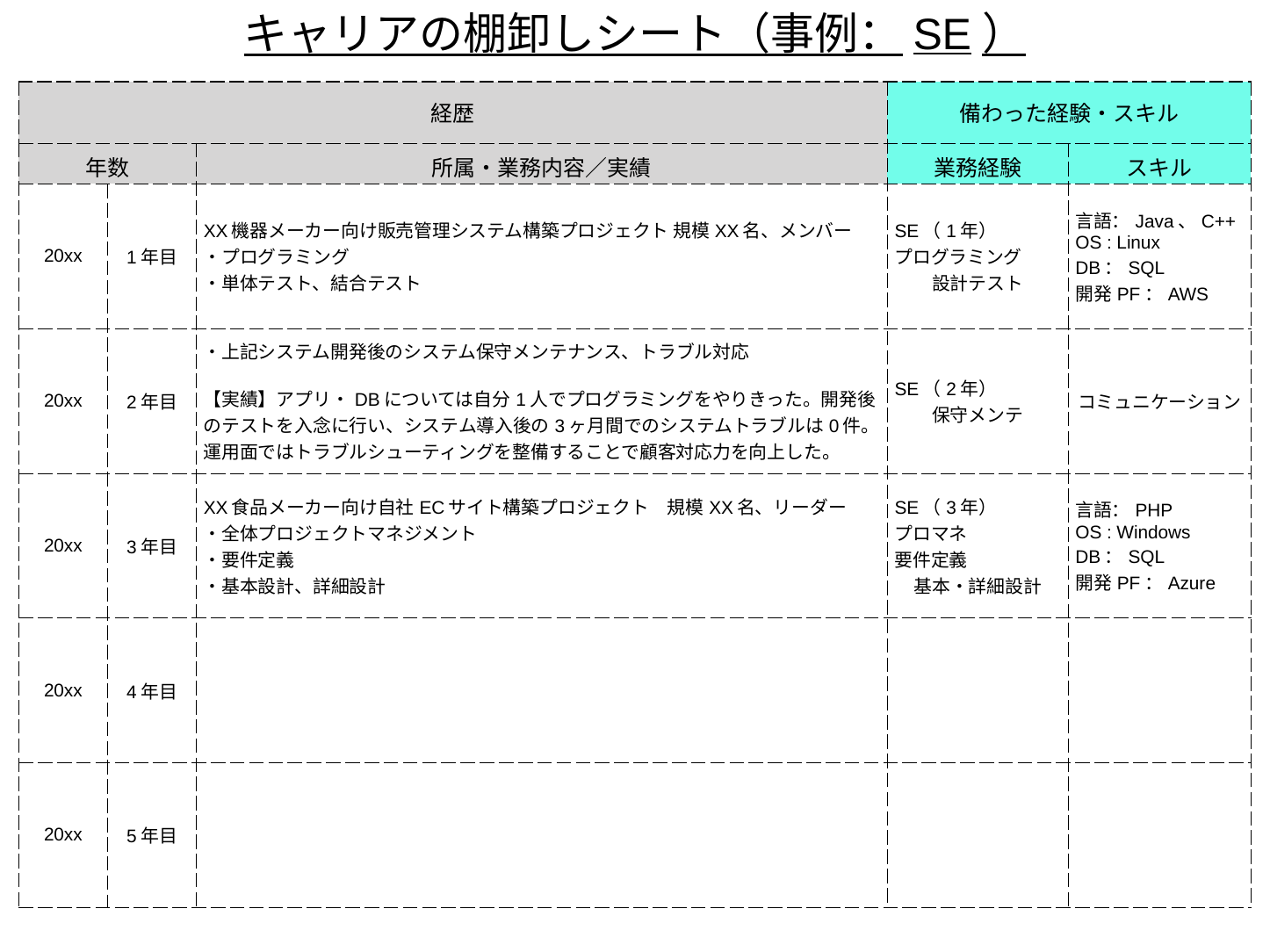

キャリアの棚卸しシート（事例：SE）
| 経歴 |  |  | 備わった経験・スキル |  |
| --- | --- | --- | --- | --- |
| 年数 |  | 所属・業務内容／実績 | 業務経験 | スキル |
| 20xx | 1年目 | XX機器メーカー向け販売管理システム構築プロジェクト 規模XX名、メンバー ・プログラミング ・単体テスト、結合テスト | SE（1年） プログラミング 設計テスト | 言語：Java、C++ OS : Linux DB：SQL 開発PF：AWS |
| 20xx | 2年目 | ・上記システム開発後のシステム保守メンテナンス、トラブル対応 【実績】アプリ・DBについては自分1人でプログラミングをやりきった。開発後のテストを入念に行い、システム導入後の3ヶ月間でのシステムトラブルは0件。運用面ではトラブルシューティングを整備することで顧客対応力を向上した。 | SE（2年） 保守メンテ | コミュニケーション |
| 20xx | 3年目 | XX食品メーカー向け自社ECサイト構築プロジェクト　規模XX名、リーダー ・全体プロジェクトマネジメント ・要件定義 ・基本設計、詳細設計 | SE（3年） プロマネ 要件定義 基本・詳細設計 | 言語：PHP OS : Windows DB：SQL 開発PF：Azure |
| 20xx | 4年目 |  |  |  |
| 20xx | 5年目 |  |  |  |